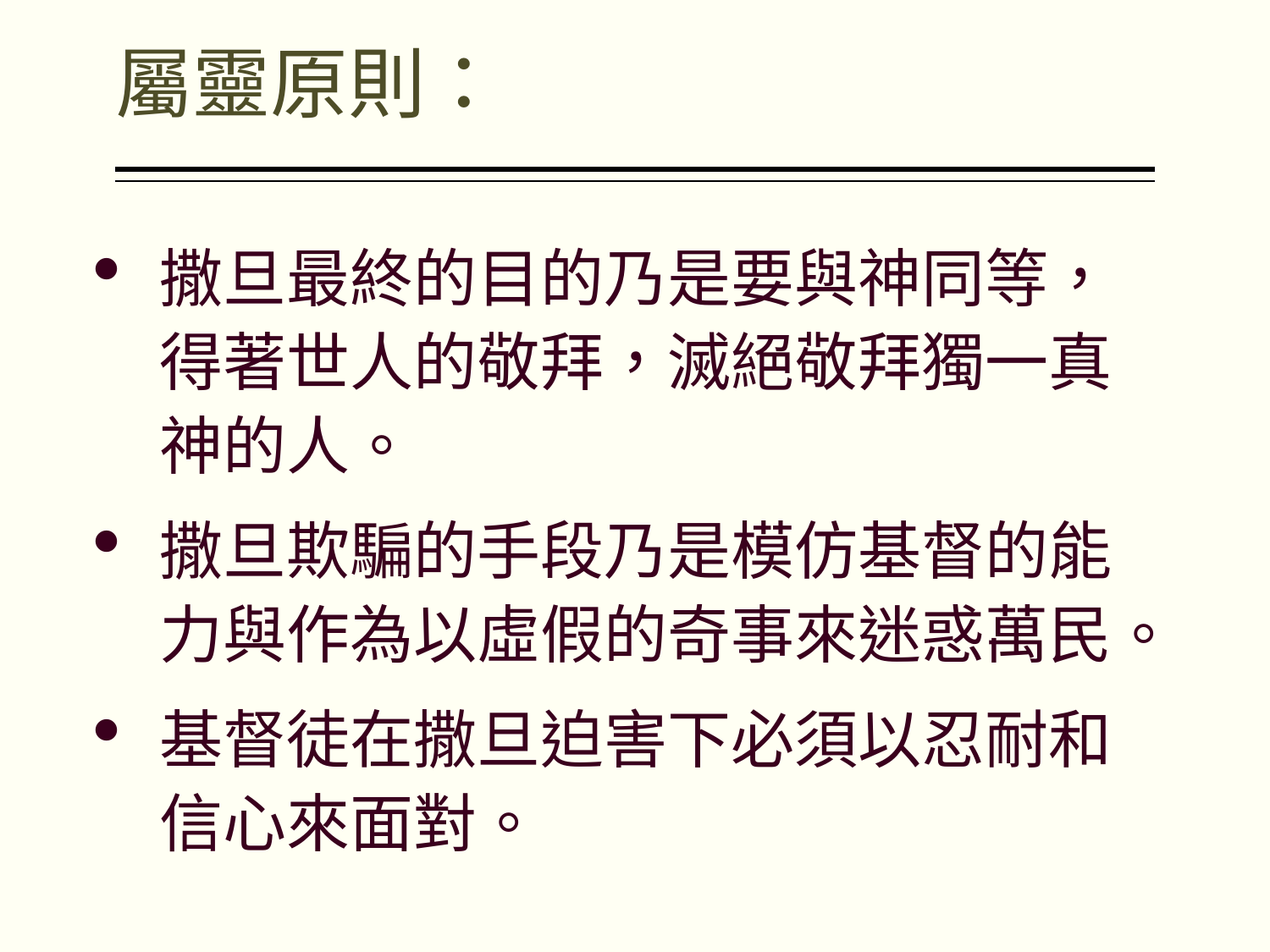

# 屬靈原則：
撒旦最終的目的乃是要與神同等，得著世人的敬拜，滅絕敬拜獨一真神的人。
撒旦欺騙的手段乃是模仿基督的能力與作為以虛假的奇事來迷惑萬民。
基督徒在撒旦迫害下必須以忍耐和信心來面對。